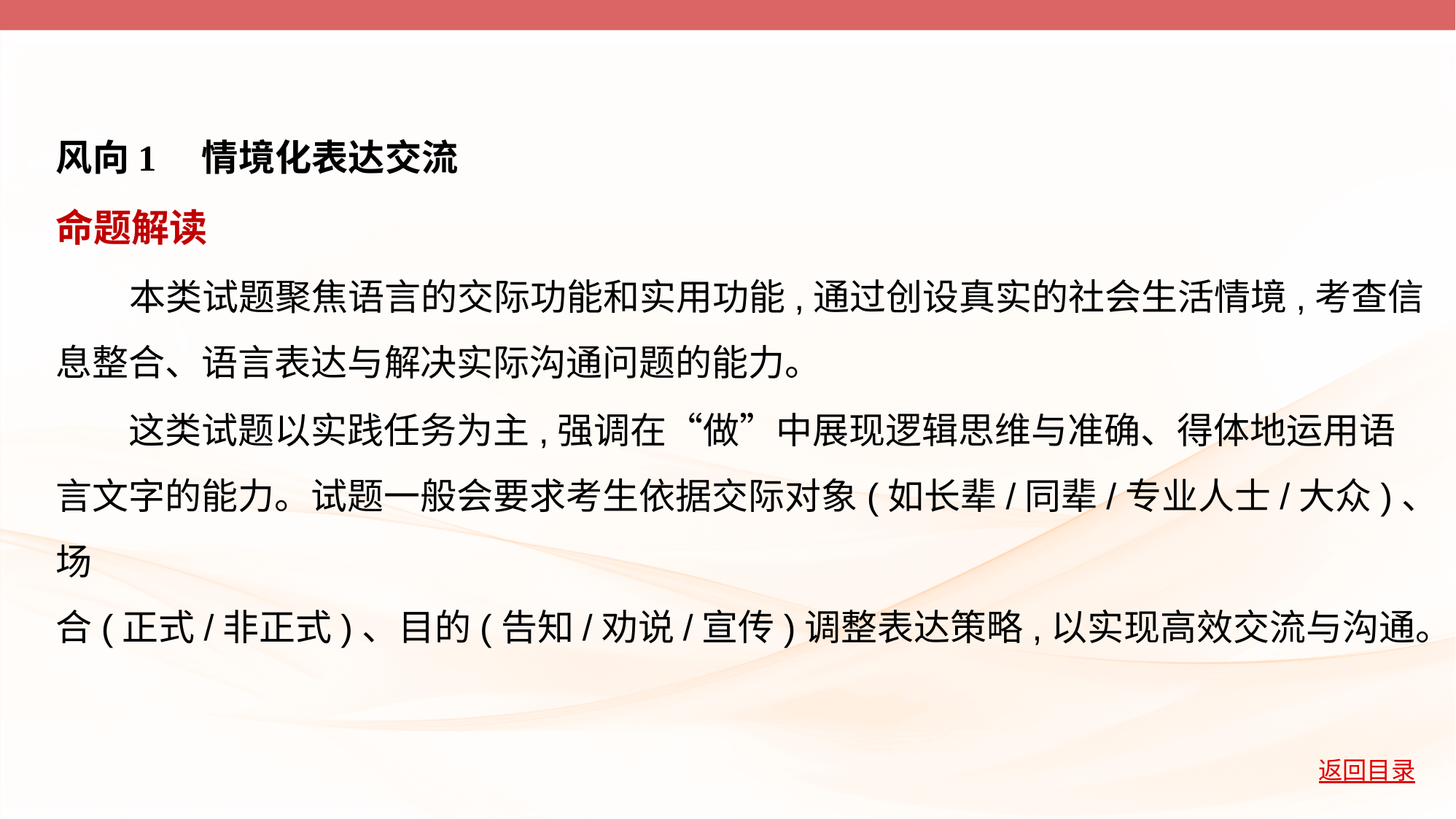

风向1　情境化表达交流
命题解读
　　本类试题聚焦语言的交际功能和实用功能,通过创设真实的社会生活情境,考查信
息整合、语言表达与解决实际沟通问题的能力。
　　这类试题以实践任务为主,强调在“做”中展现逻辑思维与准确、得体地运用语
言文字的能力。试题一般会要求考生依据交际对象(如长辈/同辈/专业人士/大众)、场
合(正式/非正式)、目的(告知/劝说/宣传)调整表达策略,以实现高效交流与沟通。